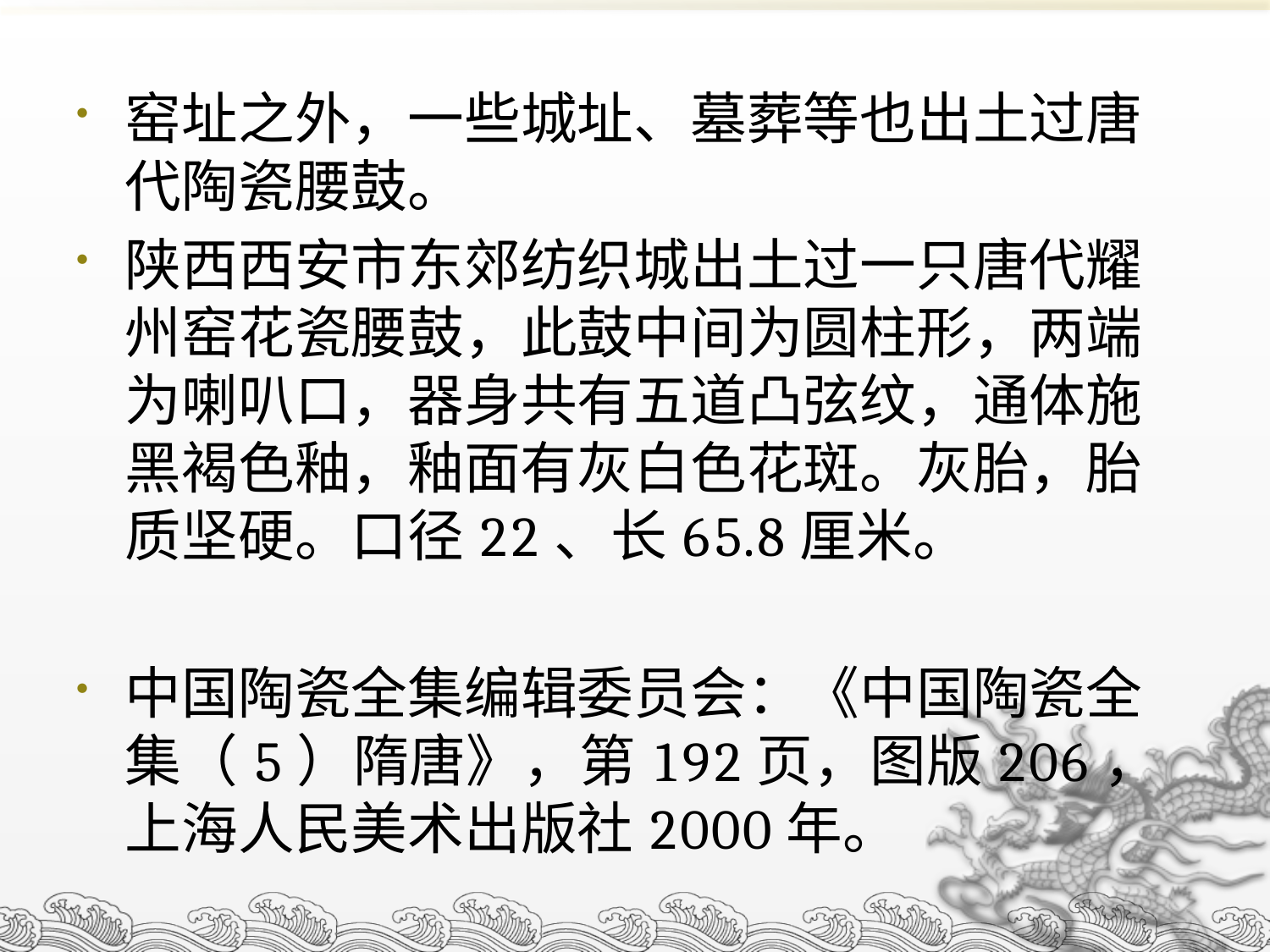

#
窑址之外，一些城址、墓葬等也出土过唐代陶瓷腰鼓。
陕西西安市东郊纺织城出土过一只唐代耀州窑花瓷腰鼓，此鼓中间为圆柱形，两端为喇叭口，器身共有五道凸弦纹，通体施黑褐色釉，釉面有灰白色花斑。灰胎，胎质坚硬。口径22、长65.8厘米。

中国陶瓷全集编辑委员会：《中国陶瓷全集（5）隋唐》，第192页，图版206，上海人民美术出版社2000年。